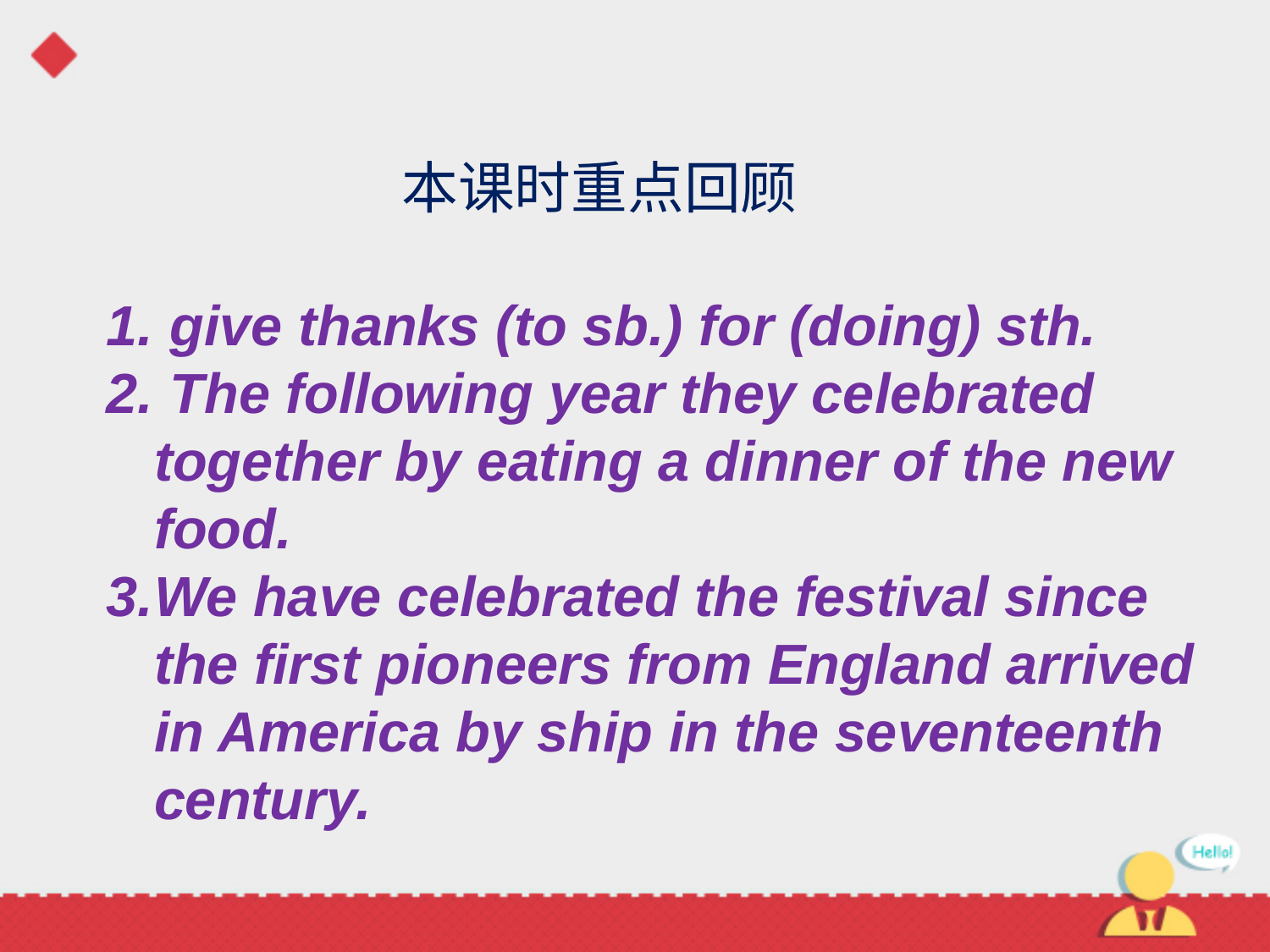

本课时重点回顾
 give thanks (to sb.) for (doing) sth.
 The following year they celebrated together by eating a dinner of the new food.
We have celebrated the festival since the first pioneers from England arrived in America by ship in the seventeenth century.